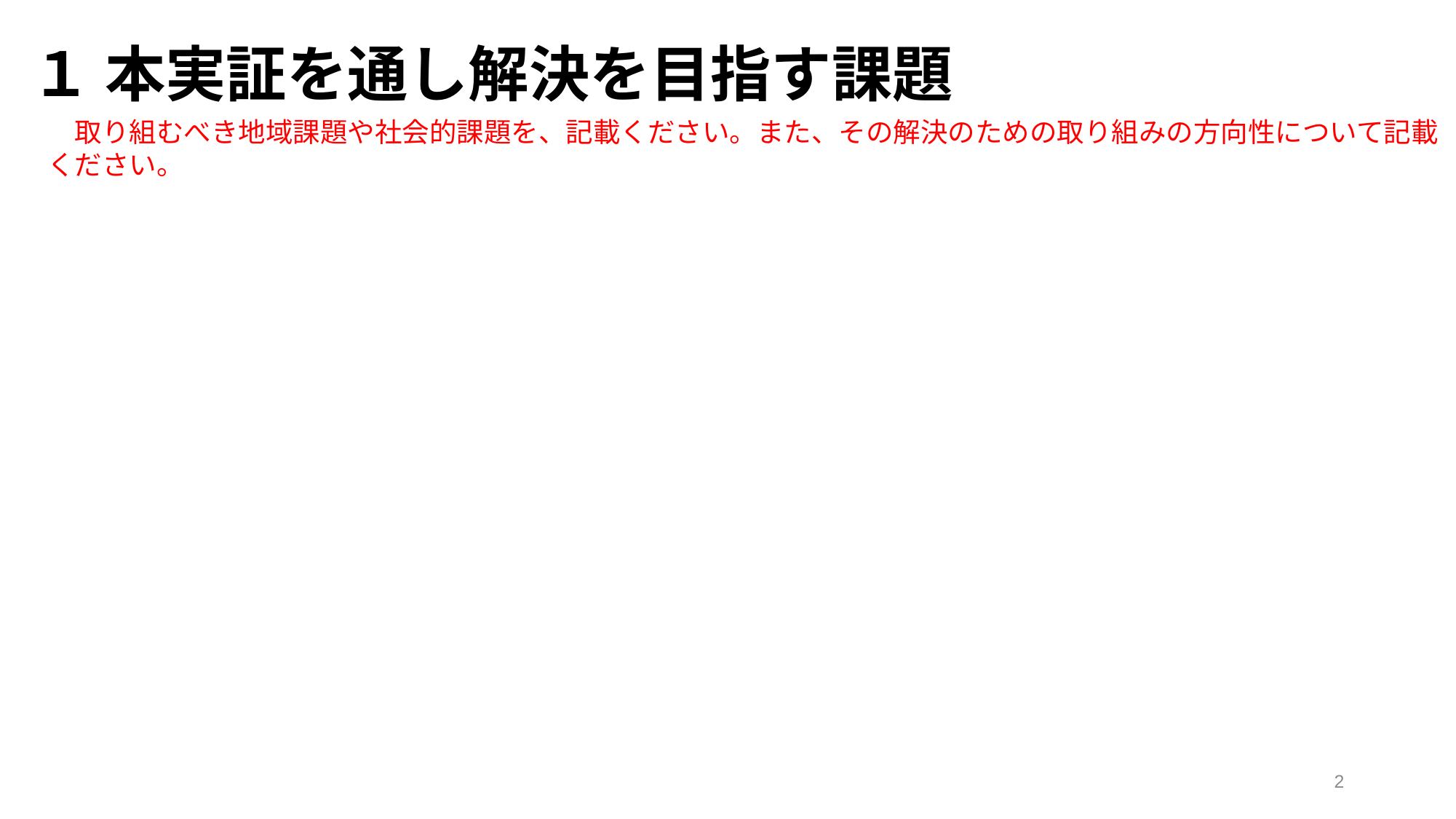

１ 本実証を通し解決を目指す課題
　取り組むべき地域課題や社会的課題を、記載ください。また、その解決のための取り組みの方向性について記載ください。
2